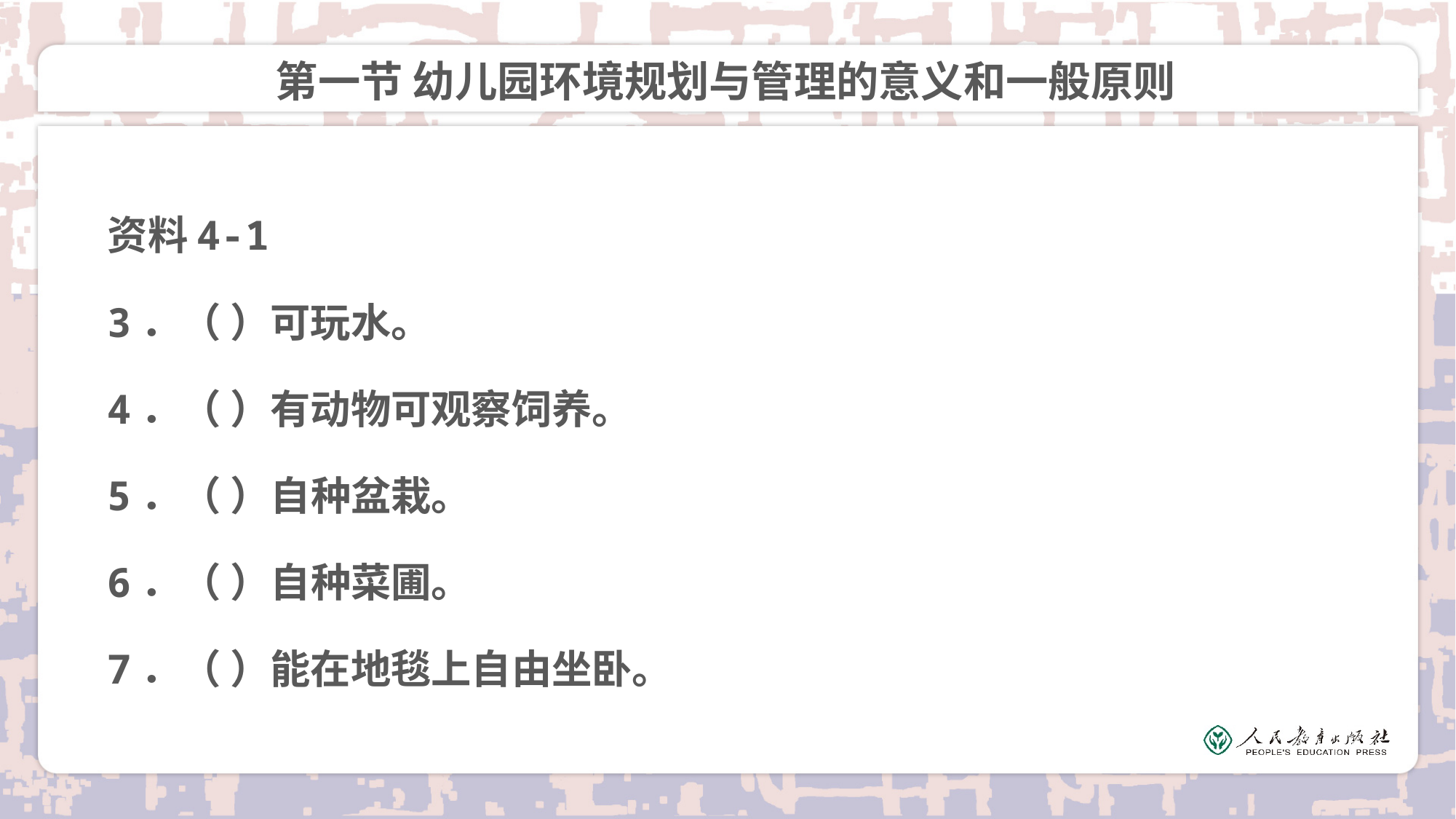

# 第一节 幼儿园环境规划与管理的意义和一般原则
资料4-1
3．（ ）可玩水。
4．（ ）有动物可观察饲养。
5．（ ）自种盆栽。
6．（ ）自种菜圃。
7．（ ）能在地毯上自由坐卧。